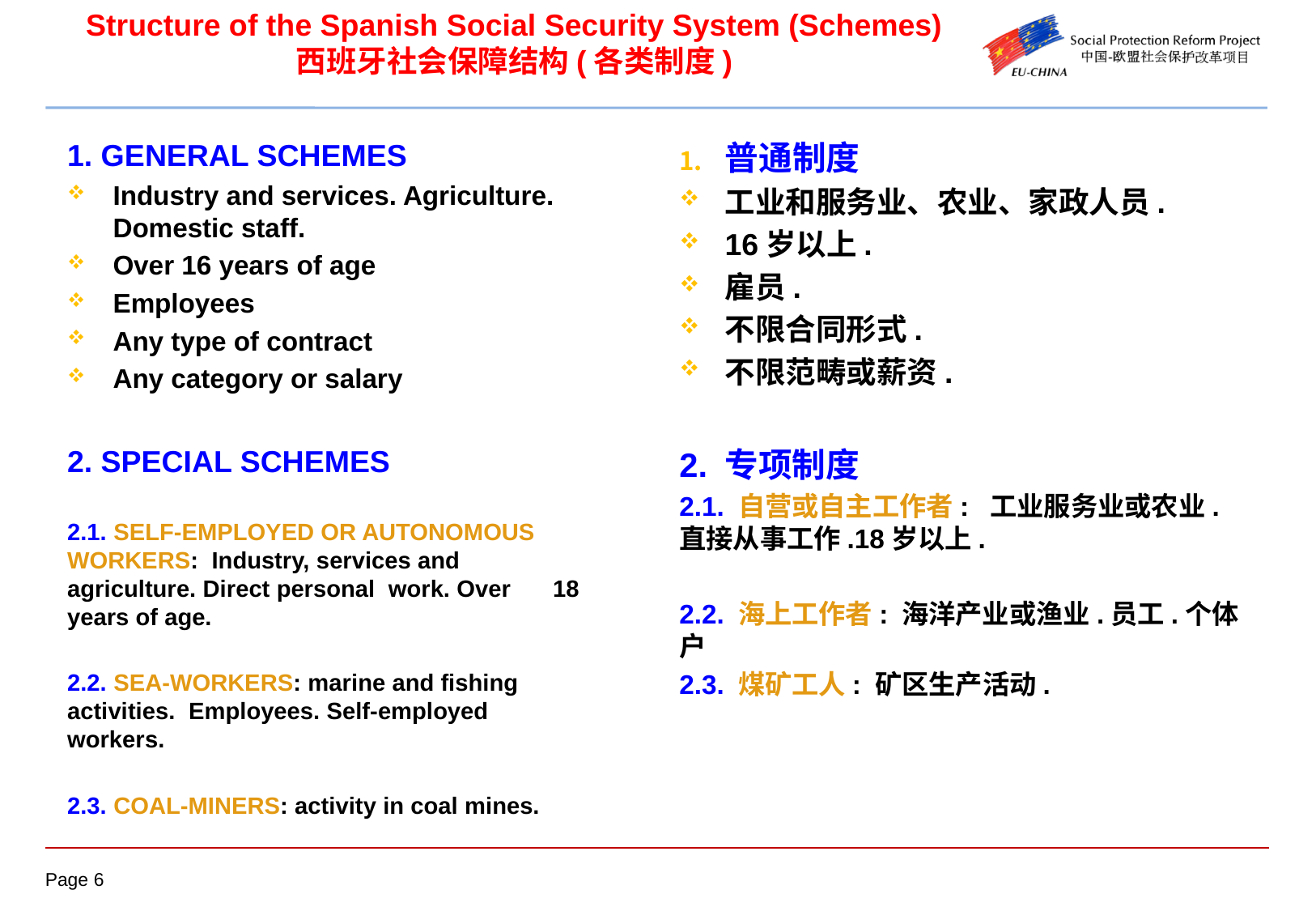

# Structure of the Spanish Social Security System (Schemes) 西班牙社会保障结构(各类制度)
普通制度
工业和服务业、农业、家政人员.
16岁以上.
雇员.
不限合同形式.
不限范畴或薪资.

2. 专项制度
2.1. 自营或自主工作者:  工业服务业或农业.直接从事工作.18岁以上.

2.2. 海上工作者: 海洋产业或渔业.员工.个体户
2.3. 煤矿工人: 矿区生产活动.

1. GENERAL SCHEMES
Industry and services. Agriculture. Domestic staff.
Over 16 years of age
Employees
Any type of contract
Any category or salary

2. SPECIAL SCHEMES

2.1. SELF-EMPLOYED OR AUTONOMOUS 	WORKERS:  Industry, services and 	agriculture. Direct personal  work. Over 	18 years of age.

2.2. SEA-WORKERS: marine and fishing 	activities. 	Employees. Self-employed 	workers.

2.3. COAL-MINERS: activity in coal mines.